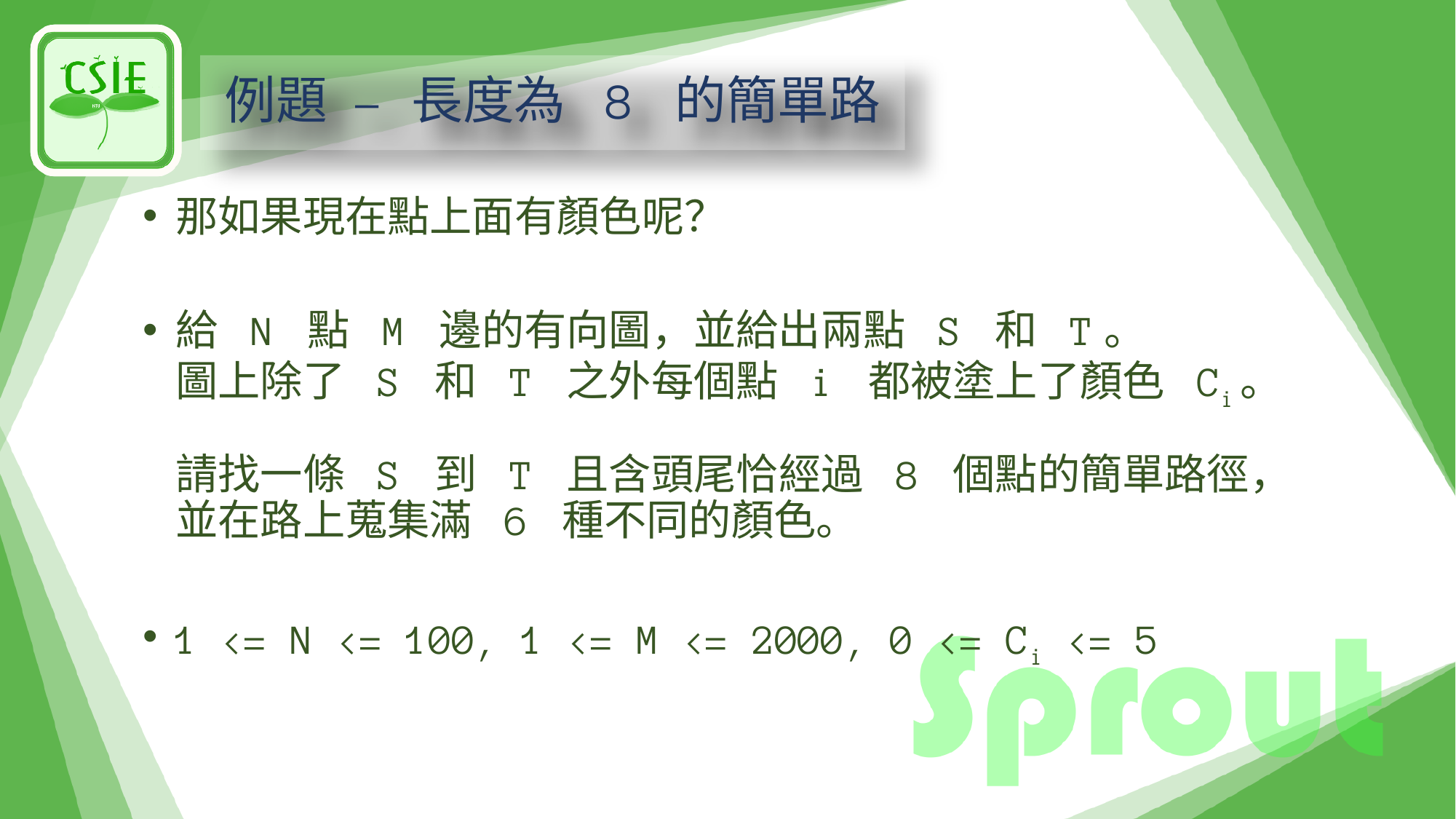

# 例題 – 長度為 8 的簡單路
那如果現在點上面有顏色呢？

給 N 點 M 邊的有向圖，並給出兩點 S 和 T。
圖上除了 S 和 T 之外每個點 i 都被塗上了顏色 Ci。
請找一條 S 到 T 且含頭尾恰經過 8 個點的簡單路徑，
並在路上蒐集滿 6 種不同的顏色。

1 <= N <= 100, 1 <= M <= 2000, 0 <= Ci <= 5